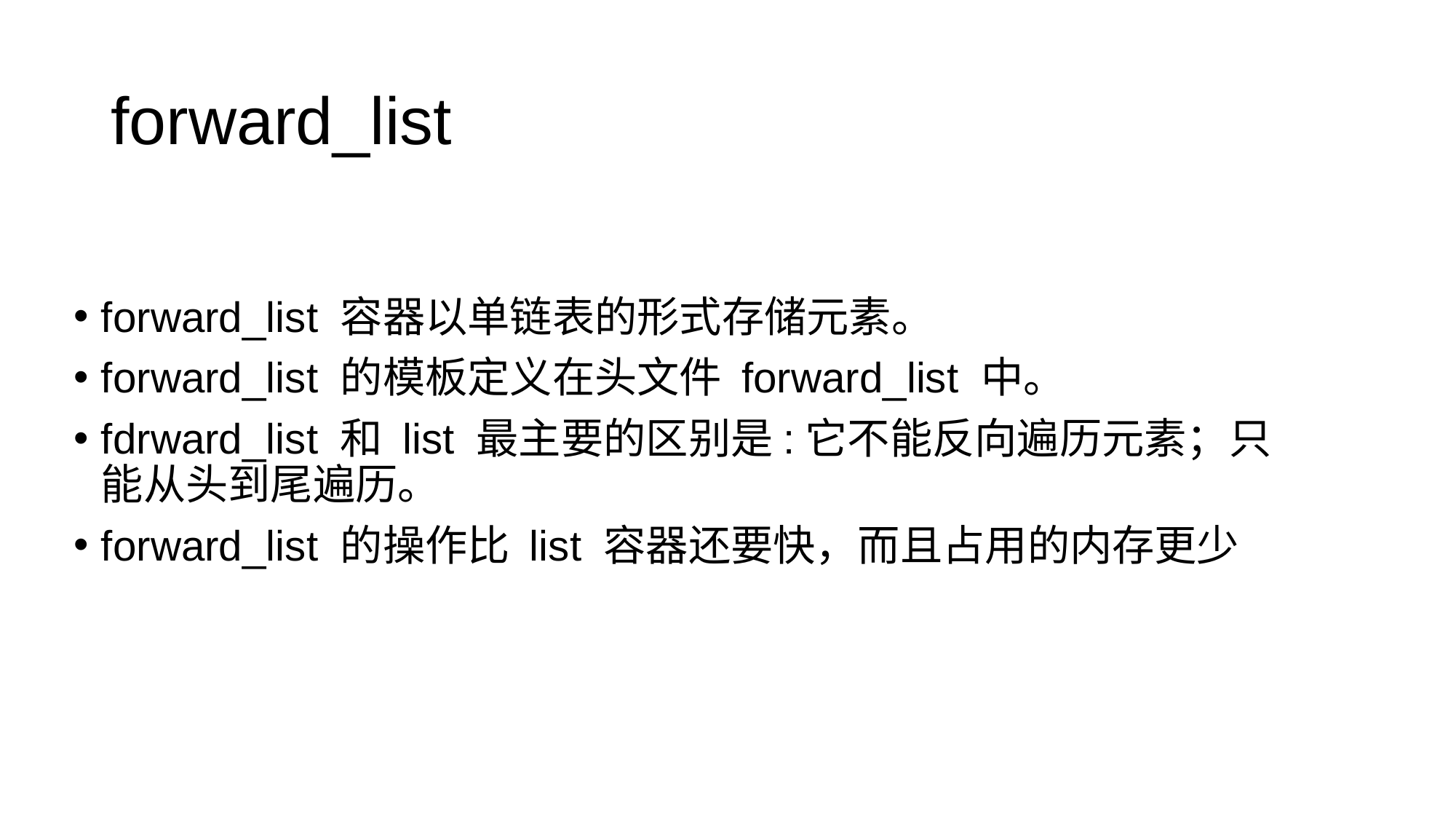

# forward_list
forward_list 容器以单链表的形式存储元素。
forward_list 的模板定义在头文件 forward_list 中。
fdrward_list 和 list 最主要的区别是:它不能反向遍历元素；只能从头到尾遍历。
forward_list 的操作比 list 容器还要快，而且占用的内存更少